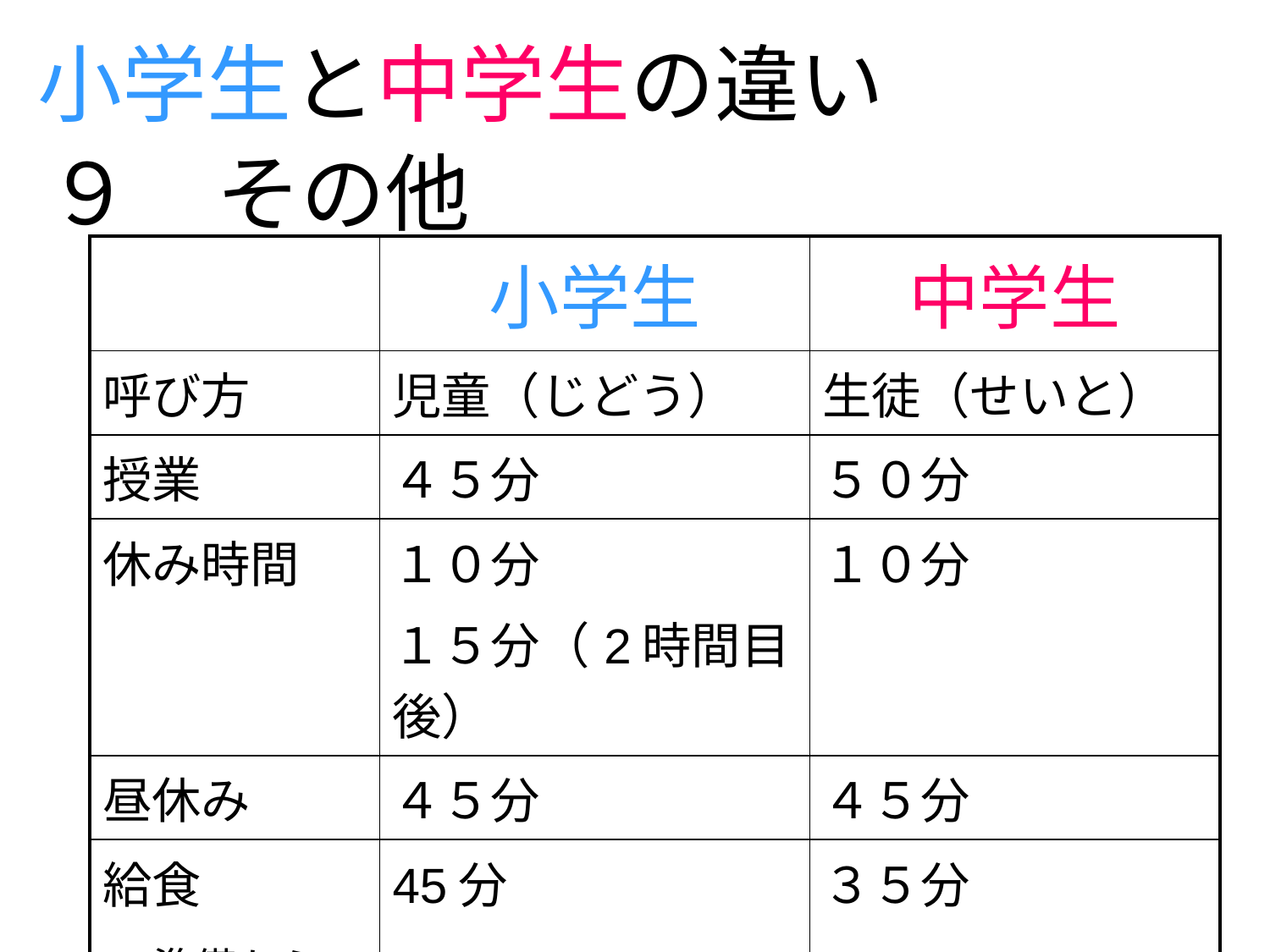

小学生と中学生の違い
９　その他
|  | 小学生 | 中学生 |
| --- | --- | --- |
| 呼び方 | 児童（じどう） | 生徒（せいと） |
| 授業 | ４５分 | ５０分 |
| 休み時間 | １０分 １５分（2時間目後） | １０分 |
| 昼休み | ４５分 | ４５分 |
| 給食 　準備から 　片付けまで | 45分 | ３５分 |